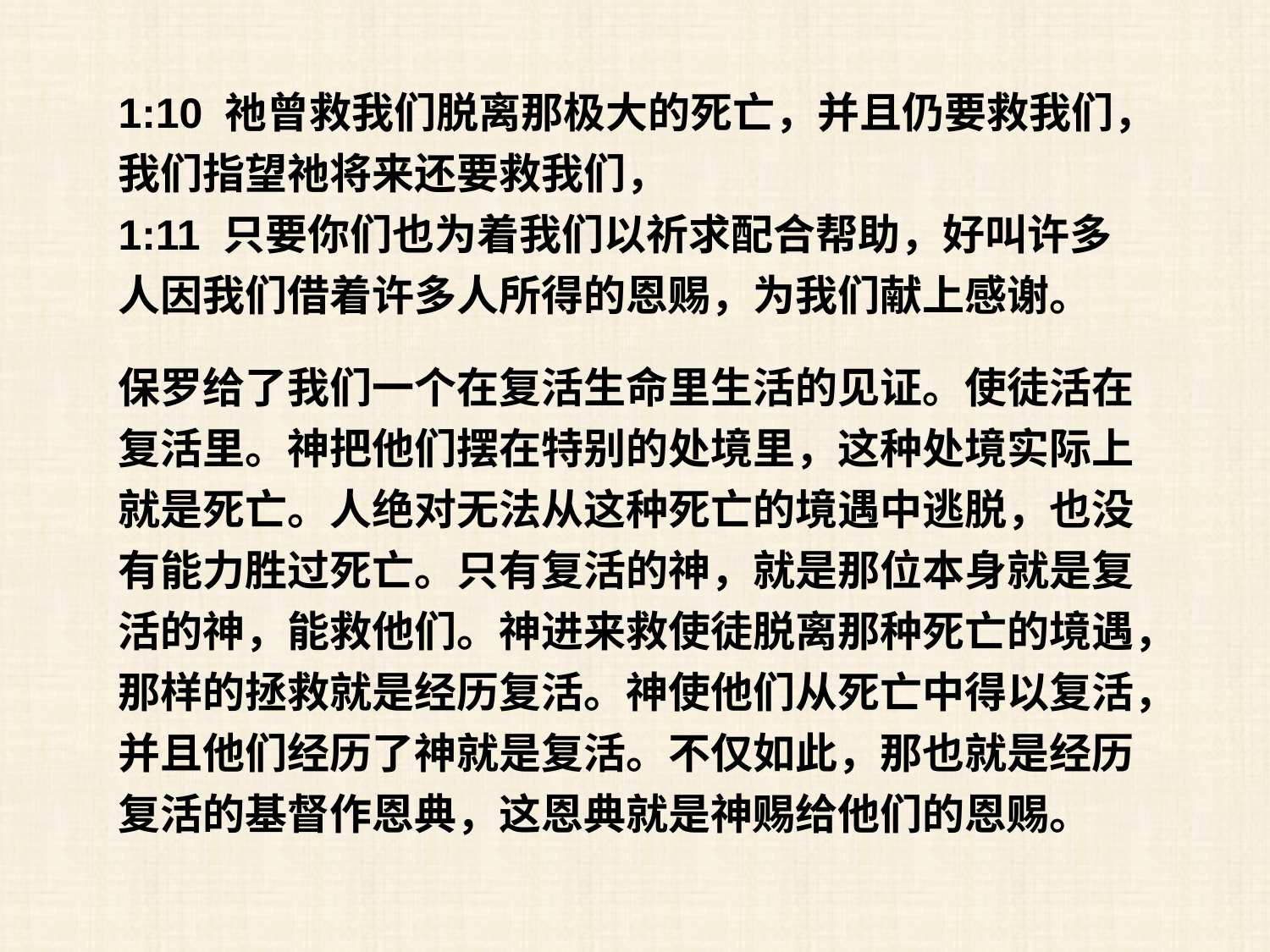

1:10 祂曾救我们脱离那极大的死亡，并且仍要救我们，我们指望祂将来还要救我们，
1:11 只要你们也为着我们以祈求配合帮助，好叫许多人因我们借着许多人所得的恩赐，为我们献上感谢。
保罗给了我们一个在复活生命里生活的见证。使徒活在复活里。神把他们摆在特别的处境里，这种处境实际上就是死亡。人绝对无法从这种死亡的境遇中逃脱，也没有能力胜过死亡。只有复活的神，就是那位本身就是复活的神，能救他们。神进来救使徒脱离那种死亡的境遇，那样的拯救就是经历复活。神使他们从死亡中得以复活，并且他们经历了神就是复活。不仅如此，那也就是经历复活的基督作恩典，这恩典就是神赐给他们的恩赐。